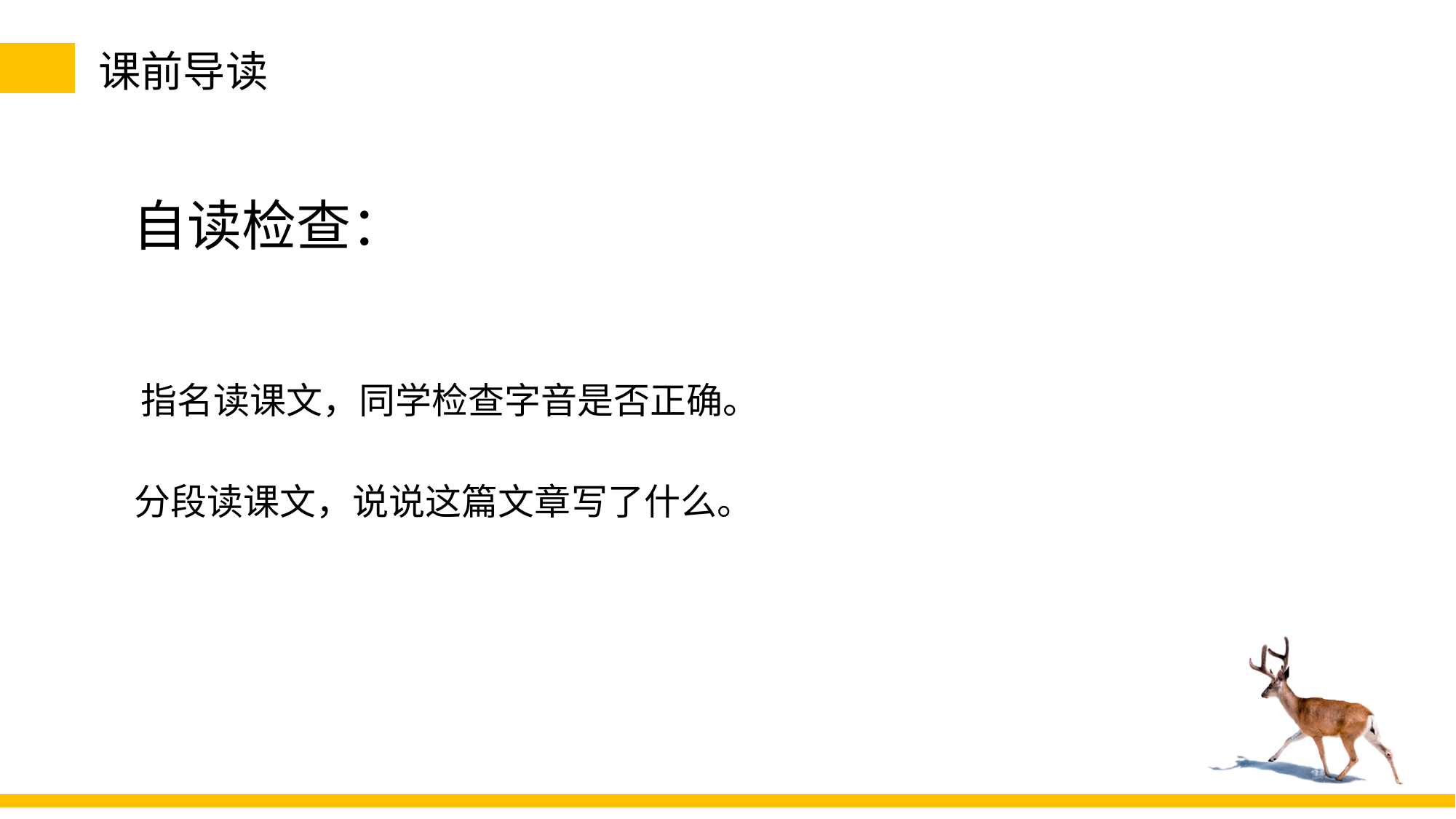

课前导读
自读检查：
指名读课文，同学检查字音是否正确。
分段读课文，说说这篇文章写了什么。